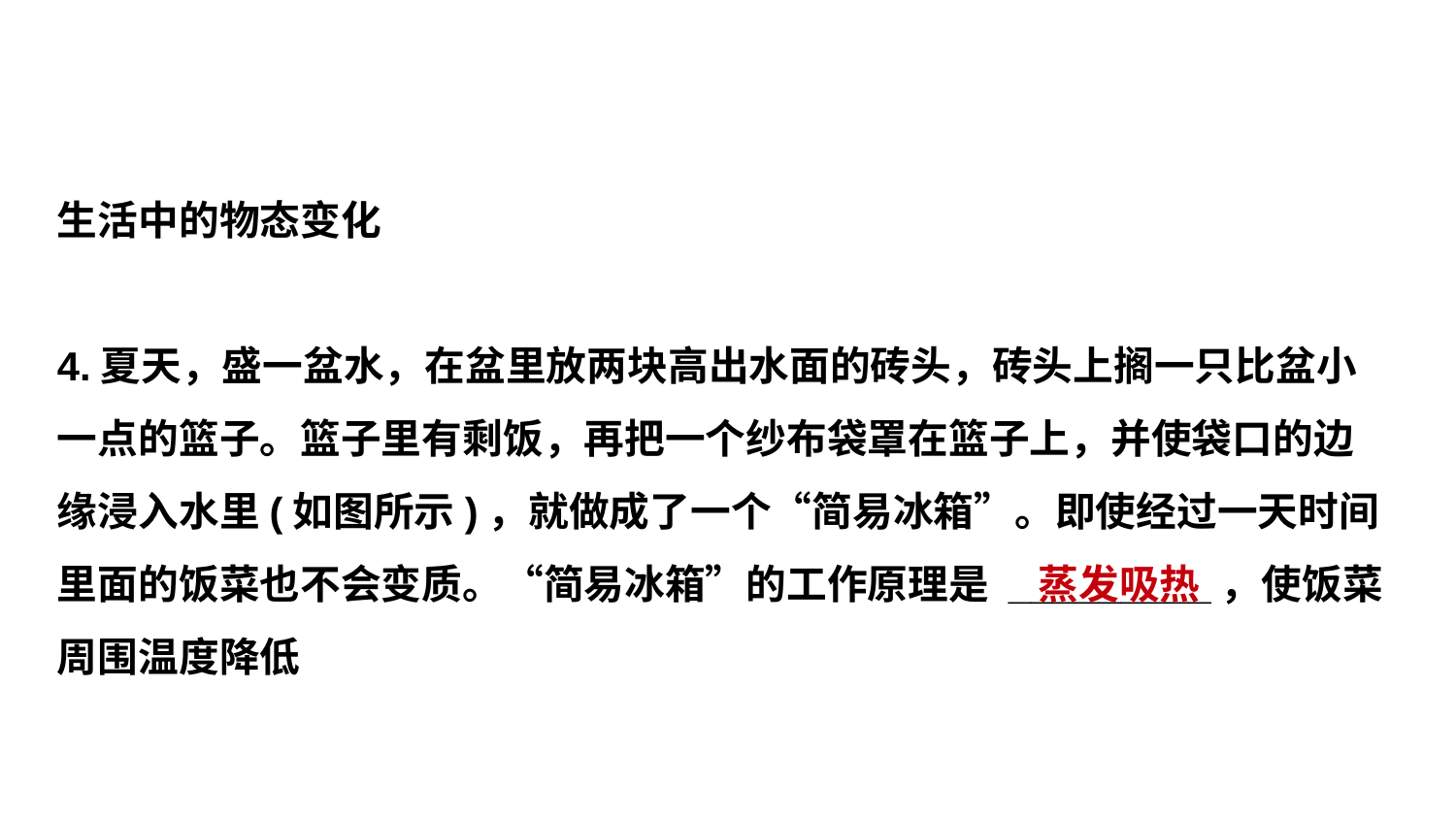

生活中的物态变化

4.夏天，盛一盆水，在盆里放两块高出水面的砖头，砖头上搁一只比盆小
一点的篮子。篮子里有剩饭，再把一个纱布袋罩在篮子上，并使袋口的边
缘浸入水里(如图所示)，就做成了一个“简易冰箱”。即使经过一天时间
里面的饭菜也不会变质。“简易冰箱”的工作原理是 _________，使饭菜
周围温度降低
蒸发吸热